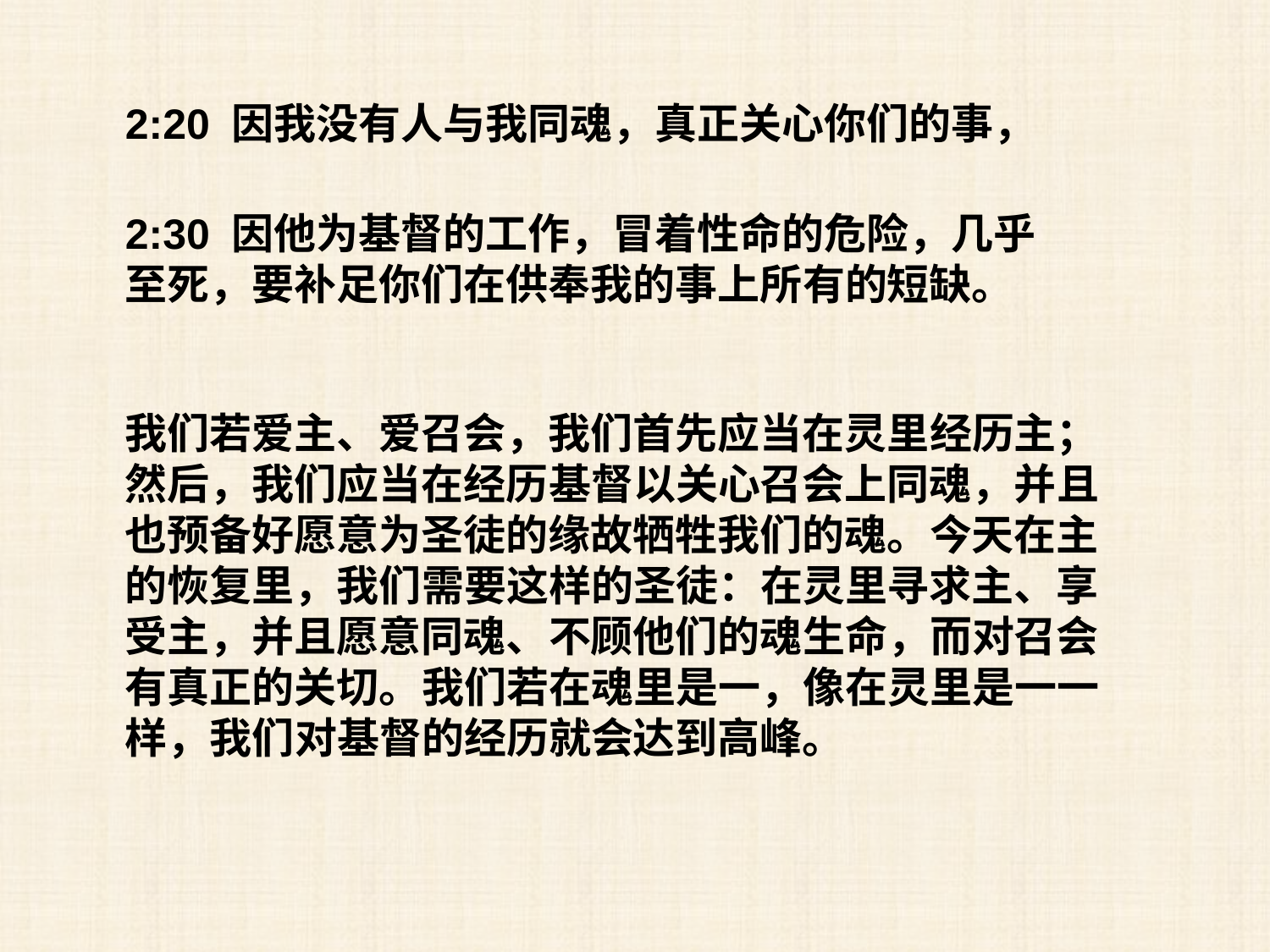

2:20 因我没有人与我同魂，真正关心你们的事，
2:30 因他为基督的工作，冒着性命的危险，几乎至死，要补足你们在供奉我的事上所有的短缺。
我们若爱主、爱召会，我们首先应当在灵里经历主；然后，我们应当在经历基督以关心召会上同魂，并且也预备好愿意为圣徒的缘故牺牲我们的魂。今天在主的恢复里，我们需要这样的圣徒：在灵里寻求主、享受主，并且愿意同魂、不顾他们的魂生命，而对召会有真正的关切。我们若在魂里是一，像在灵里是一一样，我们对基督的经历就会达到高峰。